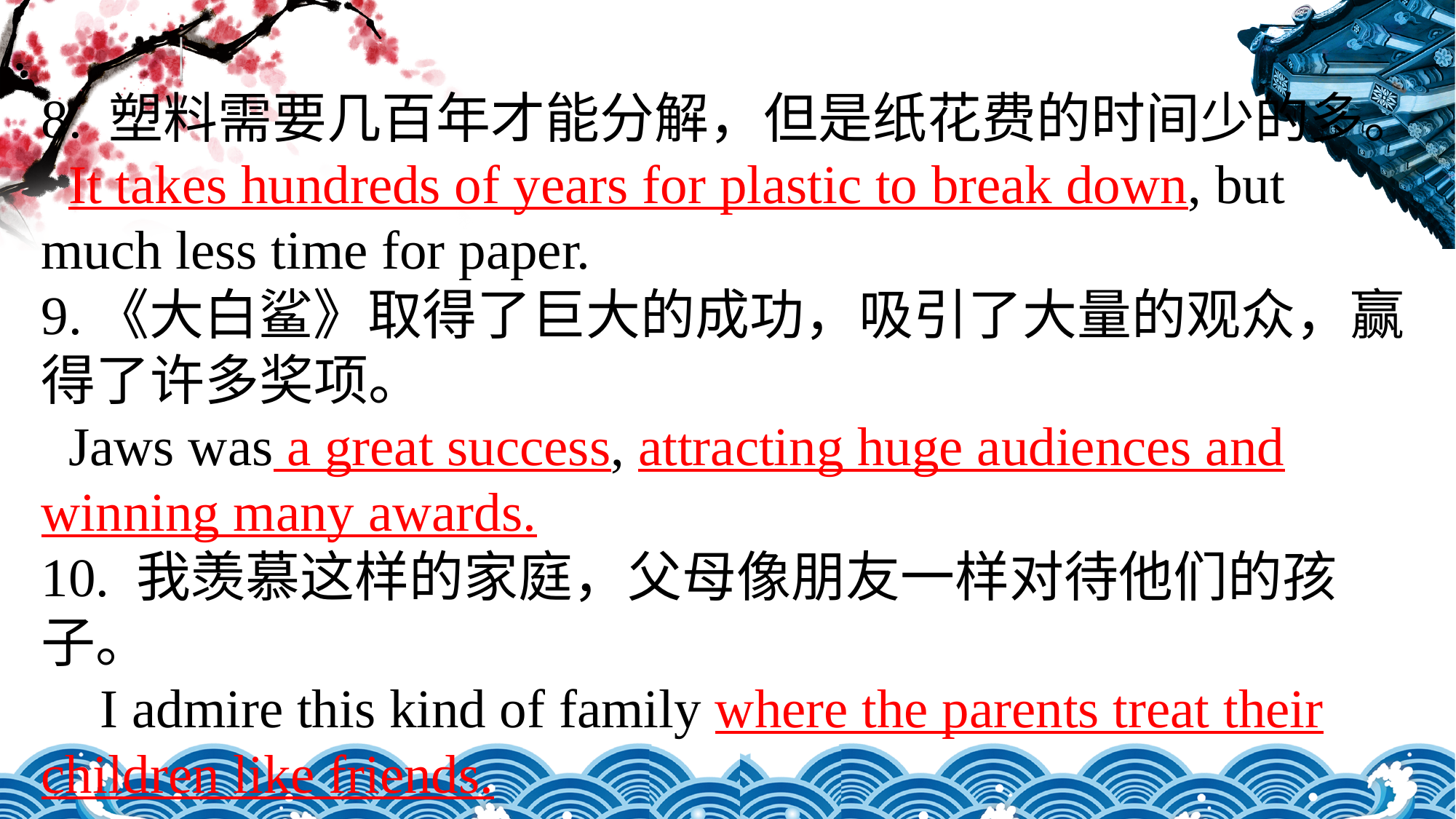

8. 塑料需要几百年才能分解，但是纸花费的时间少的多。  It takes hundreds of years for plastic to break down, but much less time for paper.9.《大白鲨》取得了巨大的成功，吸引了大量的观众，赢得了许多奖项。  Jaws was a great success, attracting huge audiences and winning many awards.10. 我羡慕这样的家庭，父母像朋友一样对待他们的孩子。  I admire this kind of family where the parents treat their children like friends.